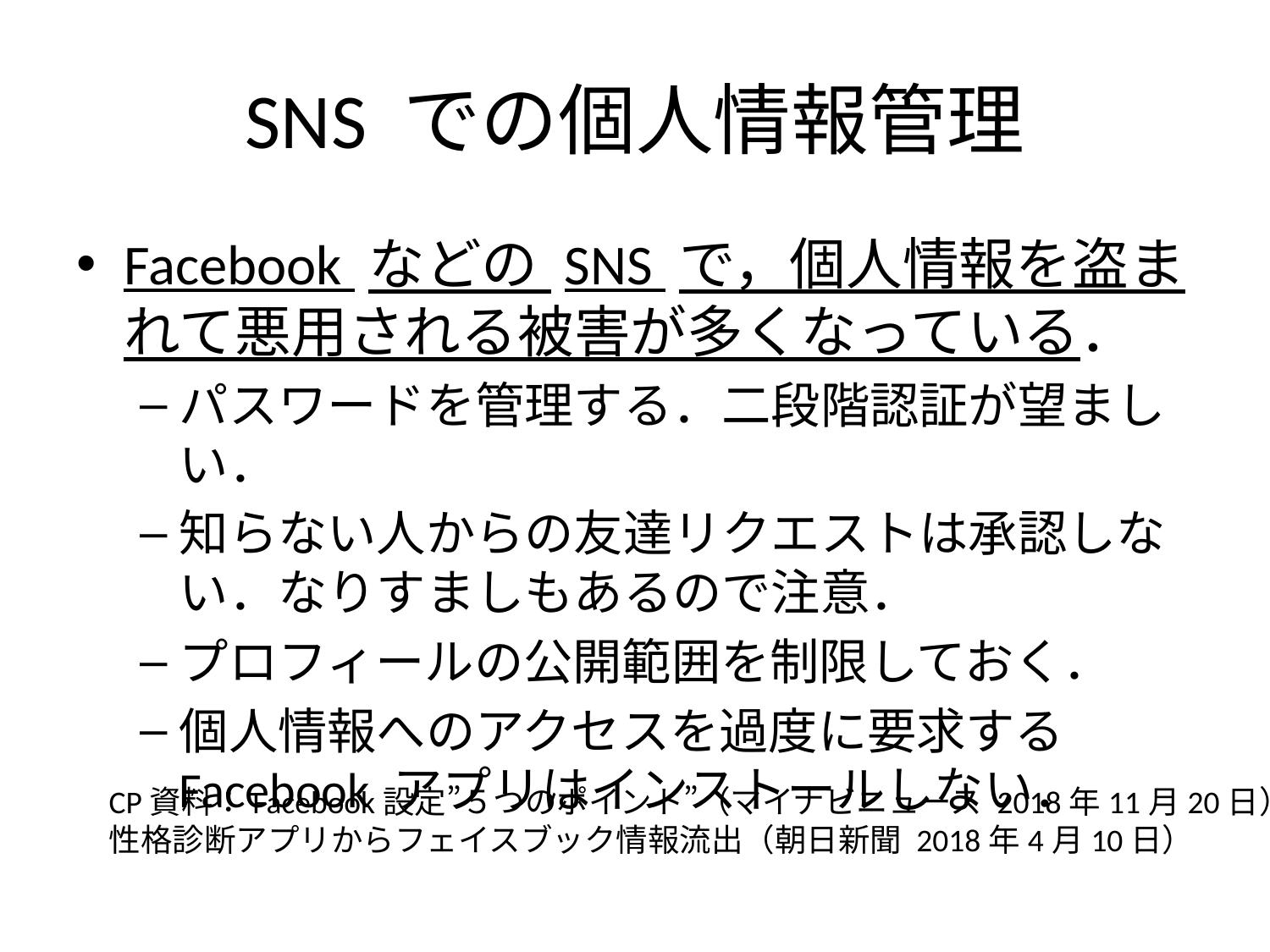

# SNS での個人情報管理
Facebook などの SNS で，個人情報を盗まれて悪用される被害が多くなっている．
パスワードを管理する．二段階認証が望ましい．
知らない人からの友達リクエストは承認しない．なりすましもあるので注意．
プロフィールの公開範囲を制限しておく．
個人情報へのアクセスを過度に要求するFacebook アプリはインストールしない．
CP資料：Facebook設定”５つのポイント”（マイナビニュース 2018年11月20日）
性格診断アプリからフェイスブック情報流出（朝日新聞 2018年4月10日）